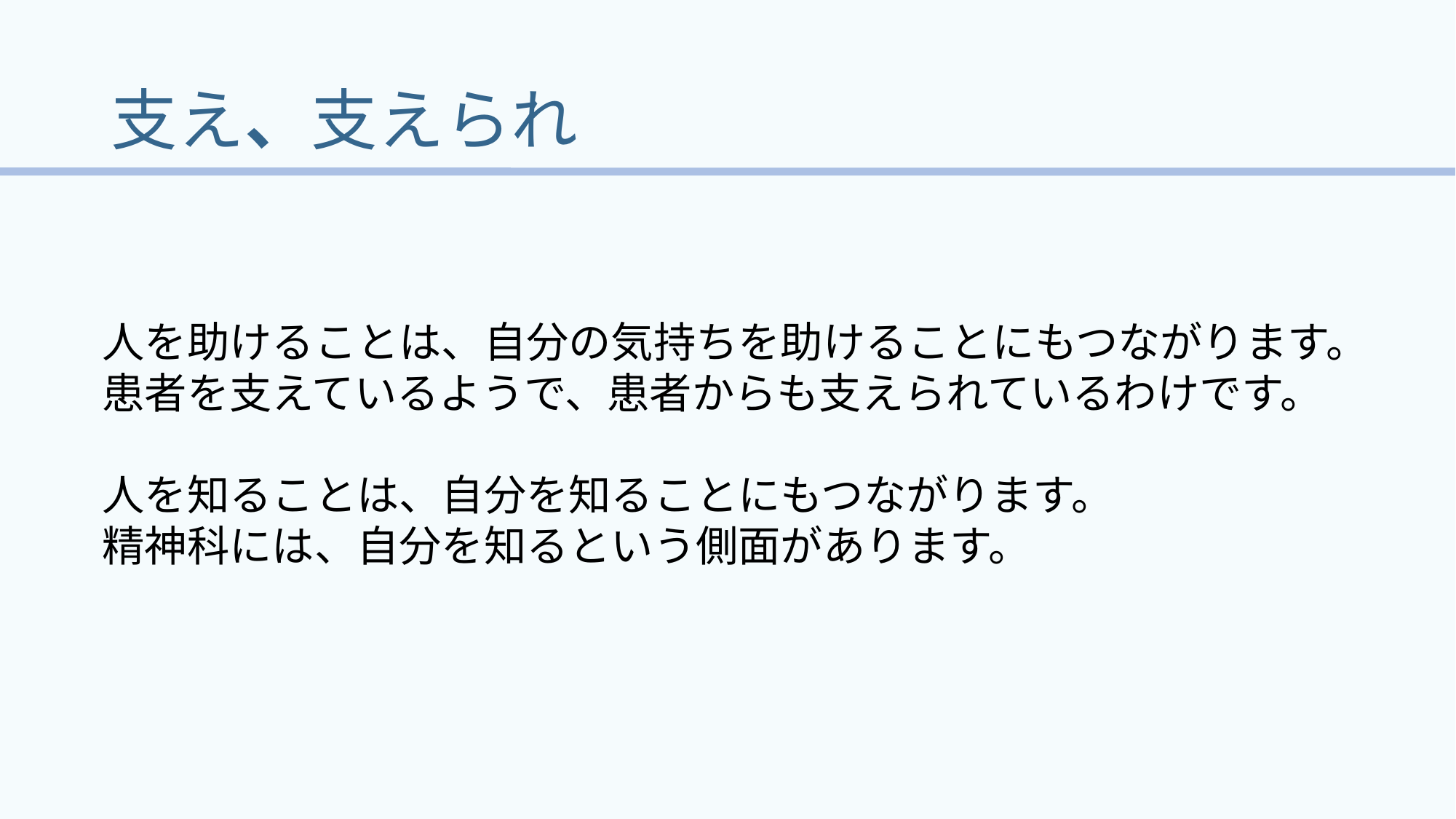

# 支え、支えられ

人を助けることは、自分の気持ちを助けることにもつながります。
患者を支えているようで、患者からも支えられているわけです。

人を知ることは、自分を知ることにもつながります。
精神科には、自分を知るという側面があります。